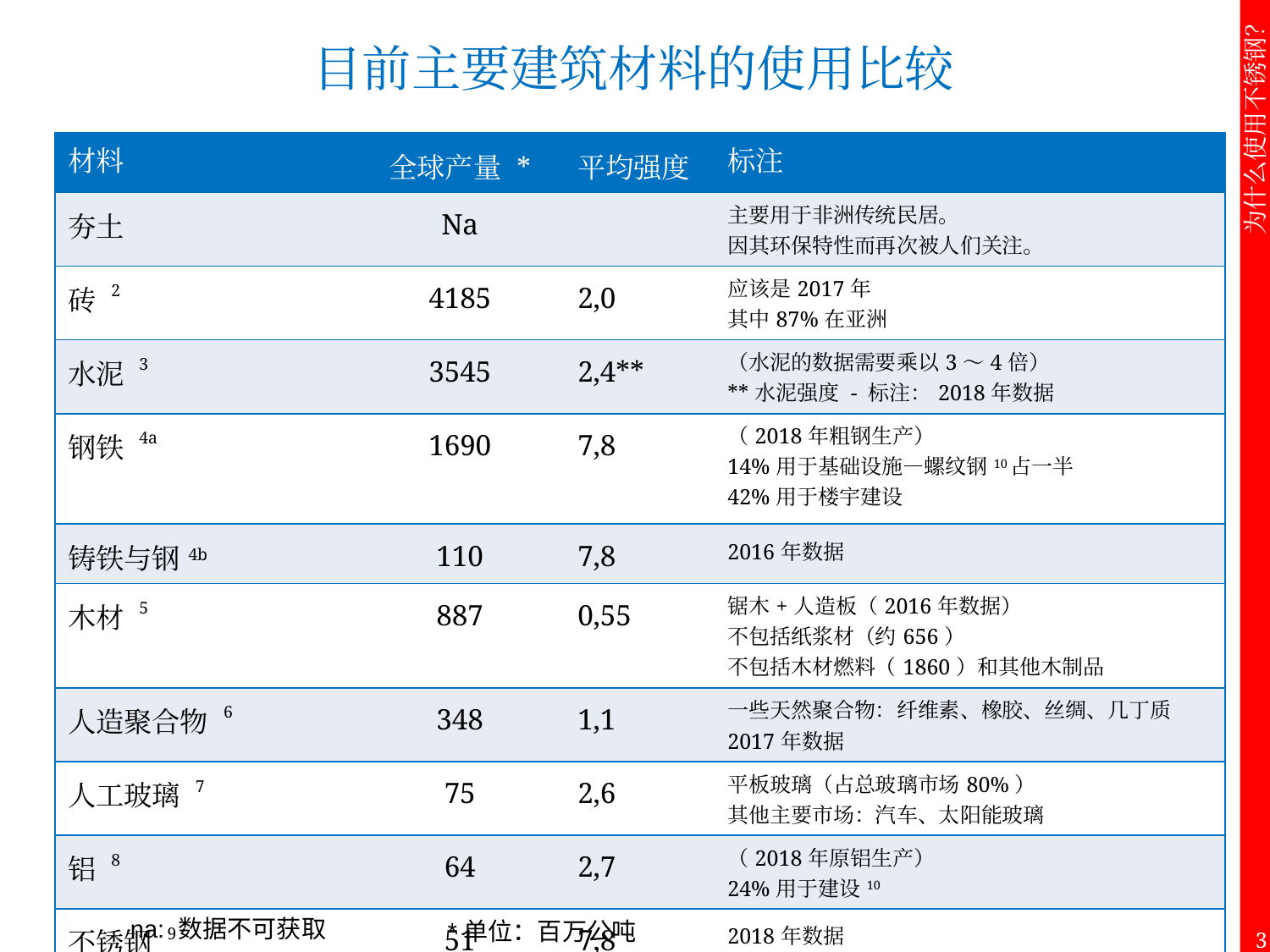

# 目前主要建筑材料的使用比较
| 材料 | 全球产量 \* | 平均强度 | 标注 |
| --- | --- | --- | --- |
| 夯土 | Na |  | 主要用于非洲传统民居。 因其环保特性而再次被人们关注。 |
| 砖 2 | 4185 | 2,0 | 应该是2017年 其中87%在亚洲 |
| 水泥 3 | 3545 | 2,4\*\* | （水泥的数据需要乘以3～4倍） \*\*水泥强度 - 标注：2018年数据 |
| 钢铁 4a | 1690 | 7,8 | （2018年粗钢生产） 14%用于基础设施—螺纹钢10占一半 42%用于楼宇建设 |
| 铸铁与钢4b | 110 | 7,8 | 2016年数据 |
| 木材 5 | 887 | 0,55 | 锯木+人造板（2016年数据） 不包括纸浆材（约656） 不包括木材燃料（1860）和其他木制品 |
| 人造聚合物 6 | 348 | 1,1 | 一些天然聚合物：纤维素、橡胶、丝绸、几丁质 2017年数据 |
| 人工玻璃 7 | 75 | 2,6 | 平板玻璃（占总玻璃市场80%） 其他主要市场：汽车、太阳能玻璃 |
| 铝 8 | 64 | 2,7 | （2018年原铝生产） 24%用于建设10 |
| 不锈钢 9 | 51 | 7,8 | 2018年数据 17%用于建设11 |
na: 数据不可获取
*单位：百万公吨
3